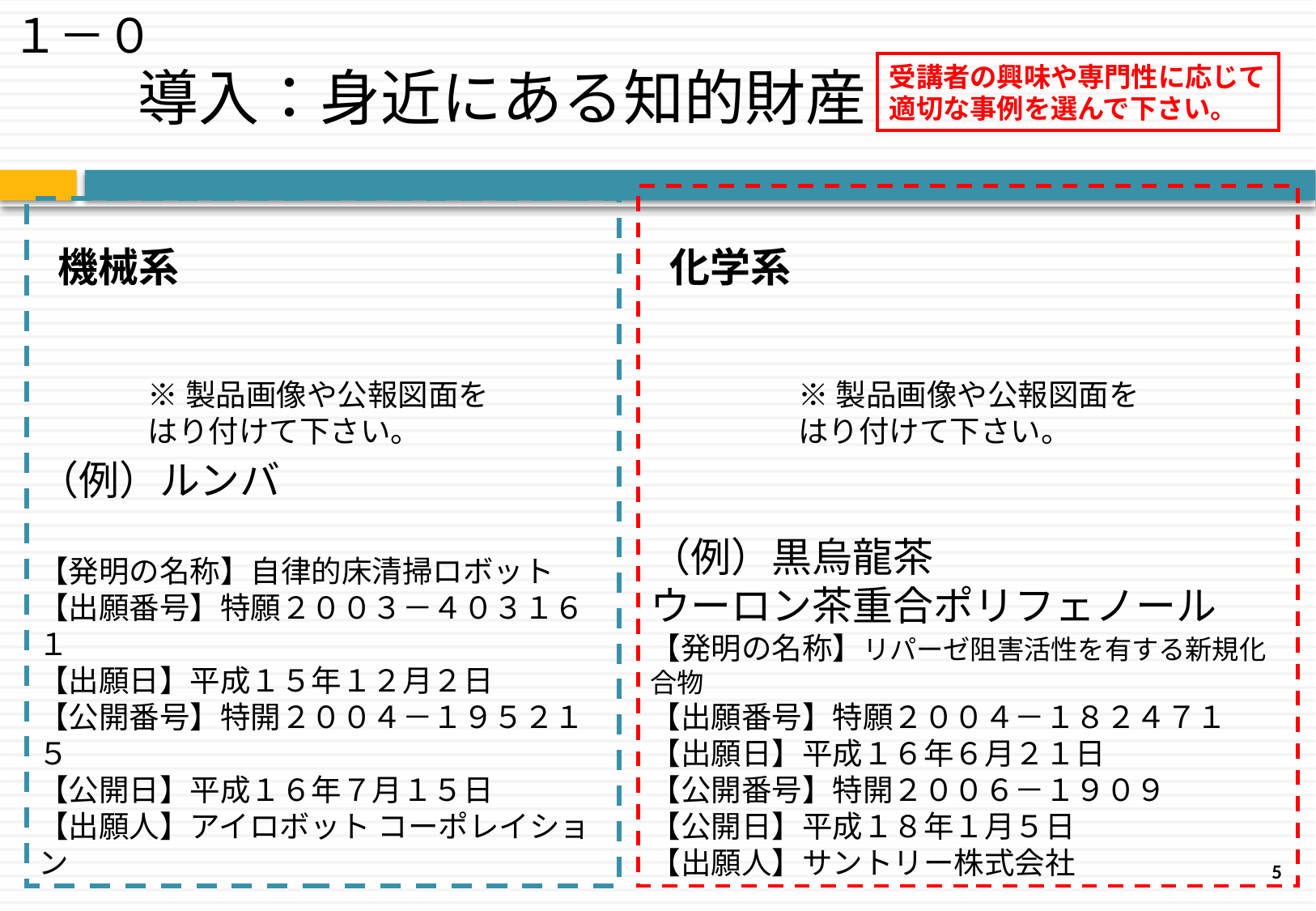

１－０
# 導入：身近にある知的財産
受講者の興味や専門性に応じて適切な事例を選んで下さい。

（例）黒烏龍茶
ウーロン茶重合ポリフェノール
【発明の名称】リパーゼ阻害活性を有する新規化合物
【出願番号】特願２００４－１８２４７１
【出願日】平成１６年６月２１日
【公開番号】特開２００６－１９０９
【公開日】平成１８年１月５日
【出願人】サントリー株式会社

（例）ルンバ

【発明の名称】自律的床清掃ロボット
【出願番号】特願２００３－４０３１６１
【出願日】平成１５年１２月２日
【公開番号】特開２００４－１９５２１５
【公開日】平成１６年７月１５日
【出願人】アイロボット コーポレイション
機械系
化学系
※製品画像や公報図面を
はり付けて下さい。
※製品画像や公報図面を
はり付けて下さい。
5